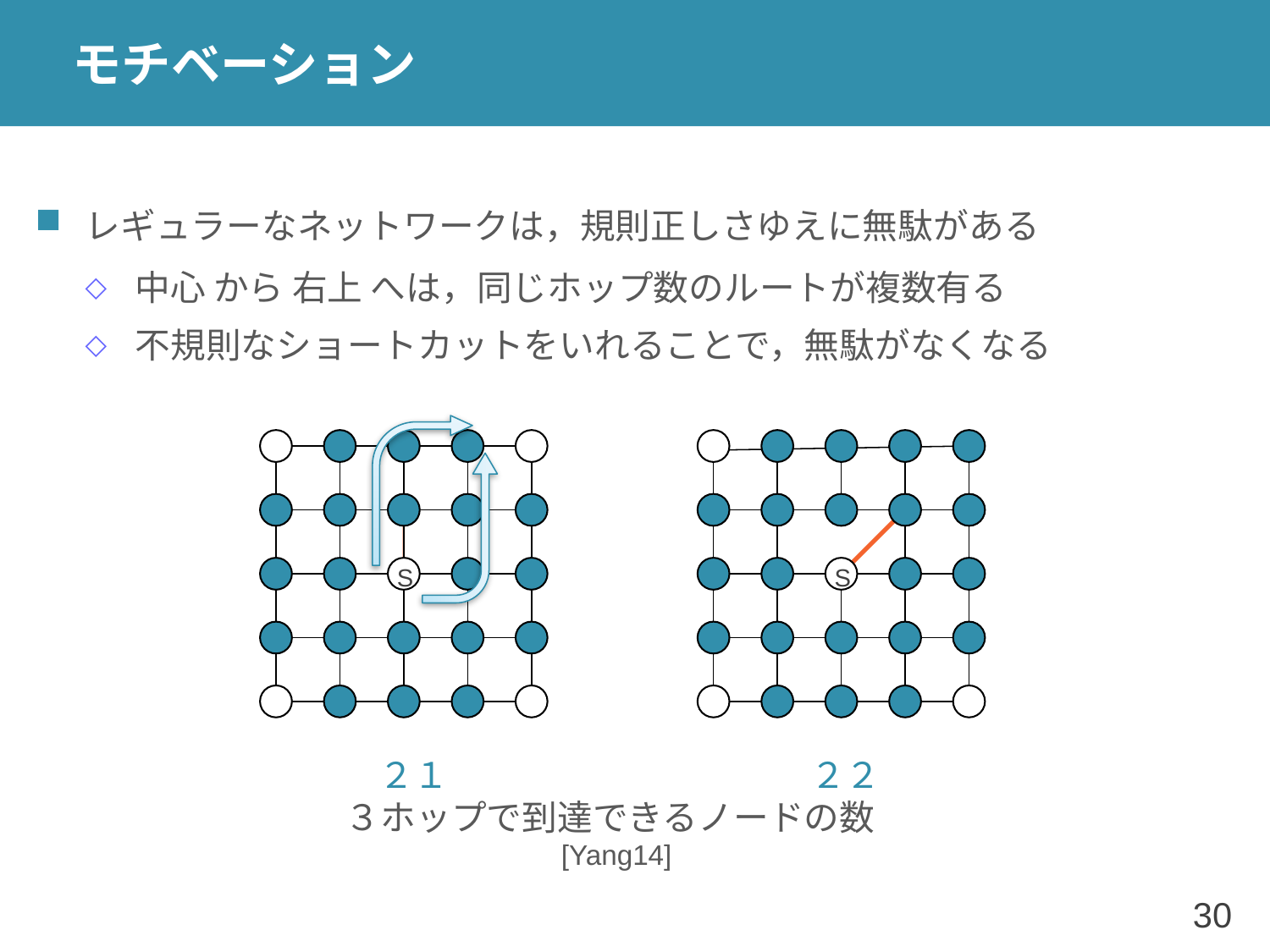

# モチベーション
レギュラーなネットワークは，規則正しさゆえに無駄がある
中心 から 右上 へは，同じホップ数のルートが複数有る
不規則なショートカットをいれることで，無駄がなくなる

S

S

    ２１　　　　　　　　　　 ２２
３ホップで到達できるノードの数
 [Yang14]